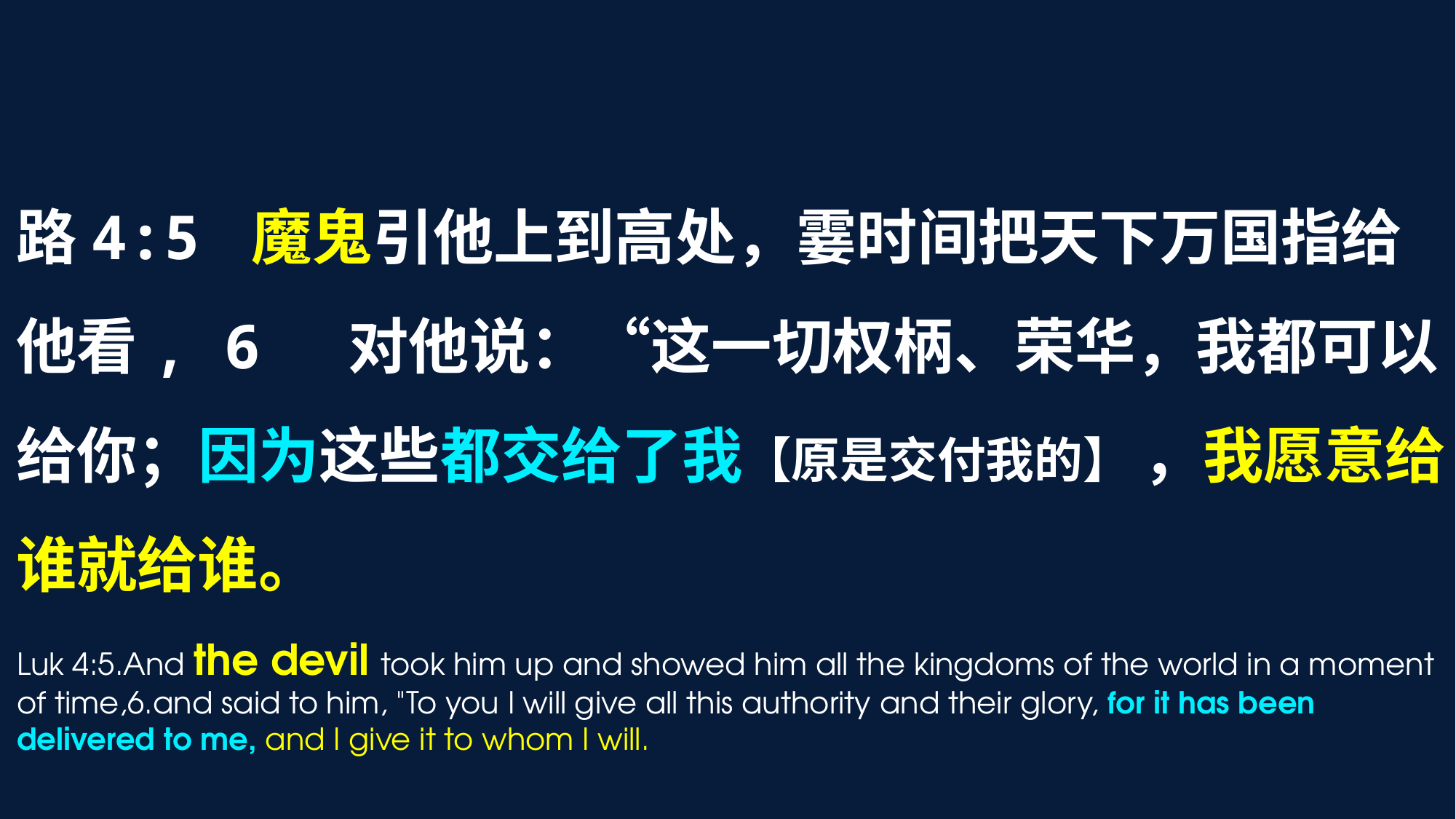

路4:5 魔鬼引他上到高处，霎时间把天下万国指给他看, 6  对他说：“这一切权柄、荣华，我都可以给你；因为这些都交给了我【原是交付我的】 ，我愿意给谁就给谁。
Luk 4:5.And the devil took him up and showed him all the kingdoms of the world in a moment of time,6.and said to him, "To you I will give all this authority and their glory, for it has been delivered to me, and I give it to whom I will.